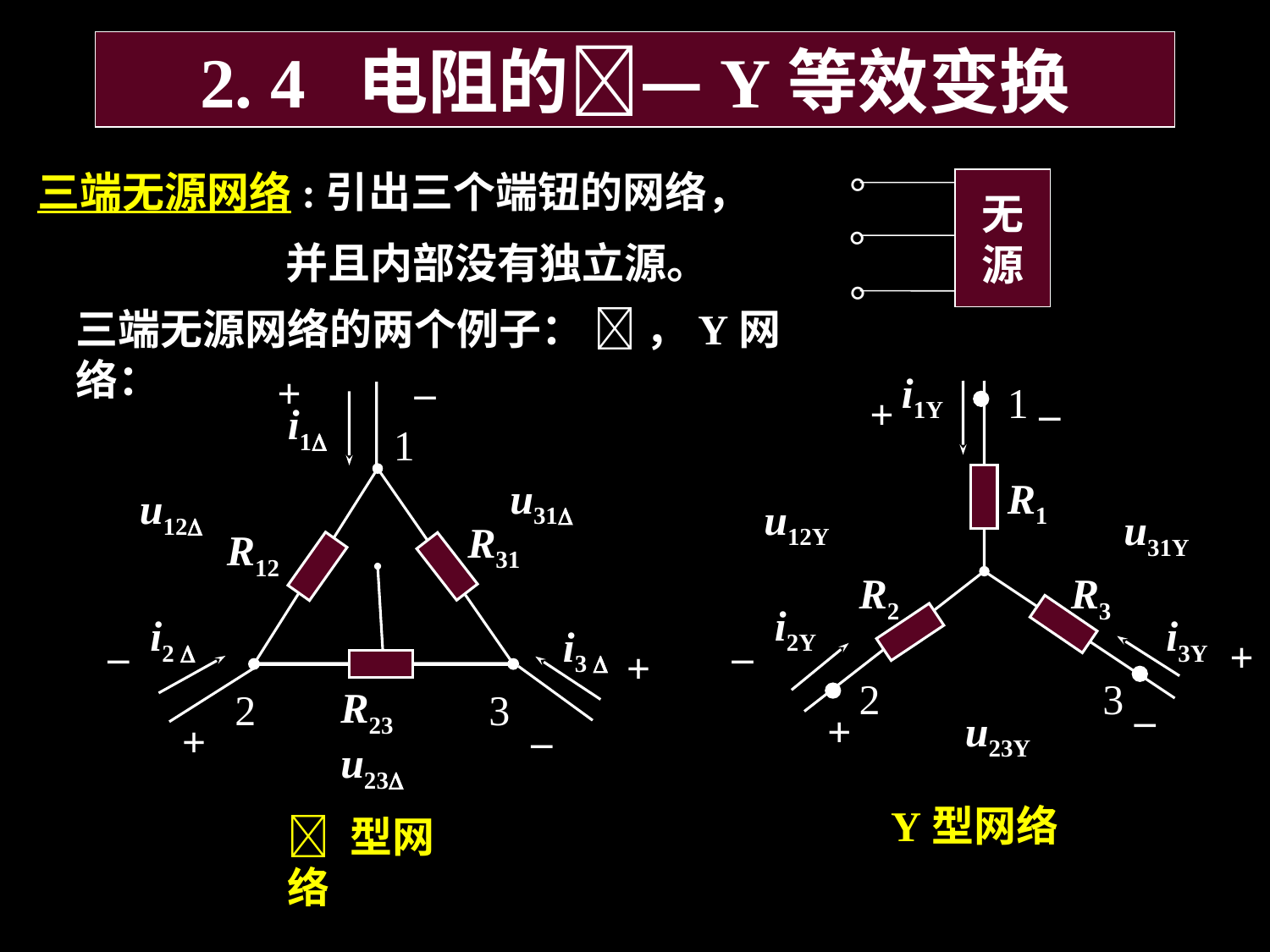

# 2. 4  电阻的Δ—Y等效变换
三端无源网络:引出三个端钮的网络，
                         并且内部没有独立源。
°
无
源

°

°

三端无源网络的两个例子： Δ ，Y网络：
+
–
i1Y
1
+

–

i1Δ

1
u31Δ

R1

u12Δ
u12Y
u31Y
R31
R12

R2
R3

i2Y

i2 Δ
i3Y
i3 Δ

–
–
+

+

2
3

R23
2
3

–
+
u23Y
+
–
u23Δ
Y型网络
Δ 型网络